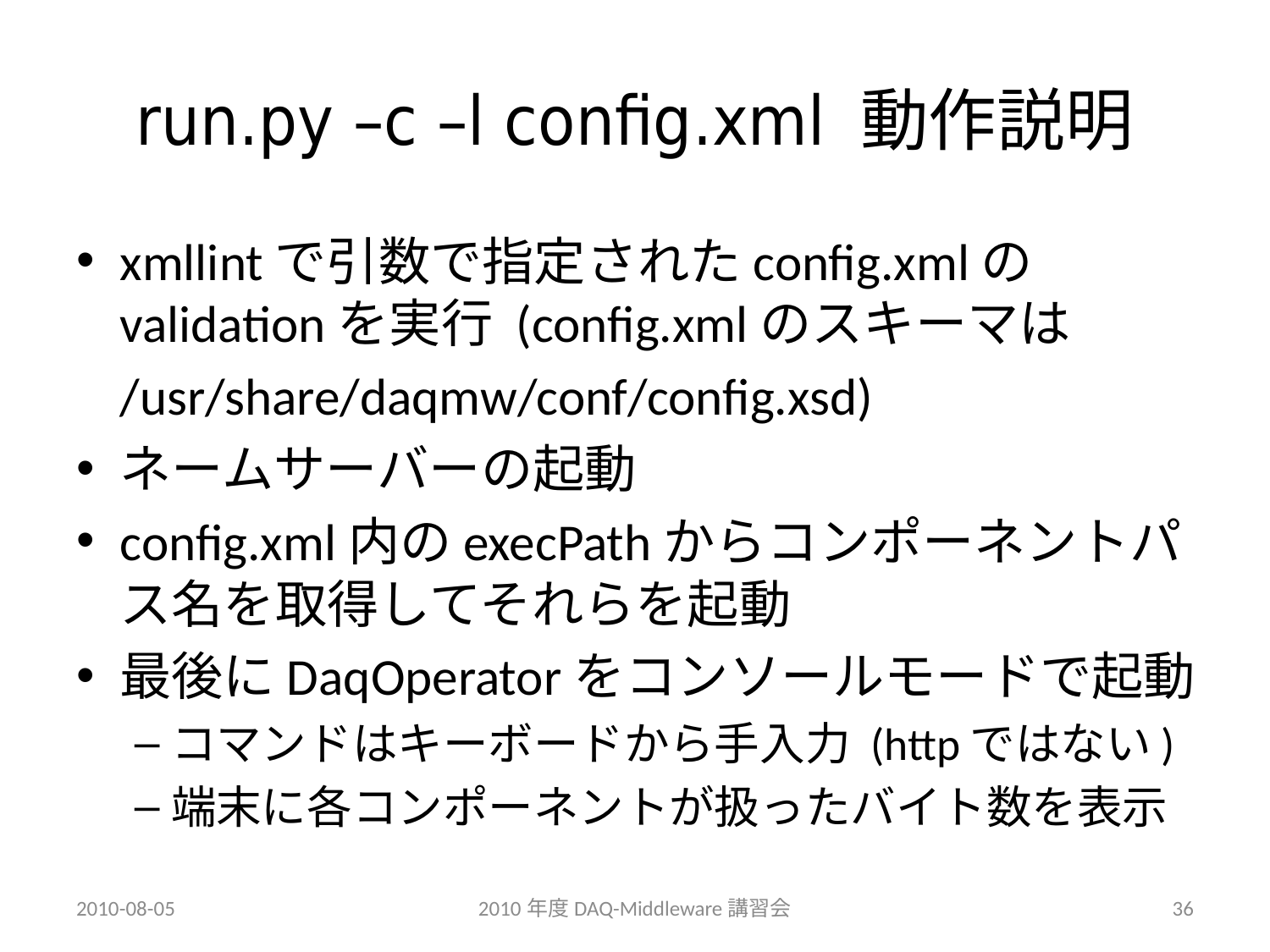

# run.py –c –l config.xml 動作説明
xmllintで引数で指定されたconfig.xmlのvalidationを実行 (config.xmlのスキーマは
	/usr/share/daqmw/conf/config.xsd)
ネームサーバーの起動
config.xml内のexecPathからコンポーネントパス名を取得してそれらを起動
最後にDaqOperatorをコンソールモードで起動
コマンドはキーボードから手入力 (httpではない)
端末に各コンポーネントが扱ったバイト数を表示
2010-08-05
2010年度DAQ-Middleware講習会
36